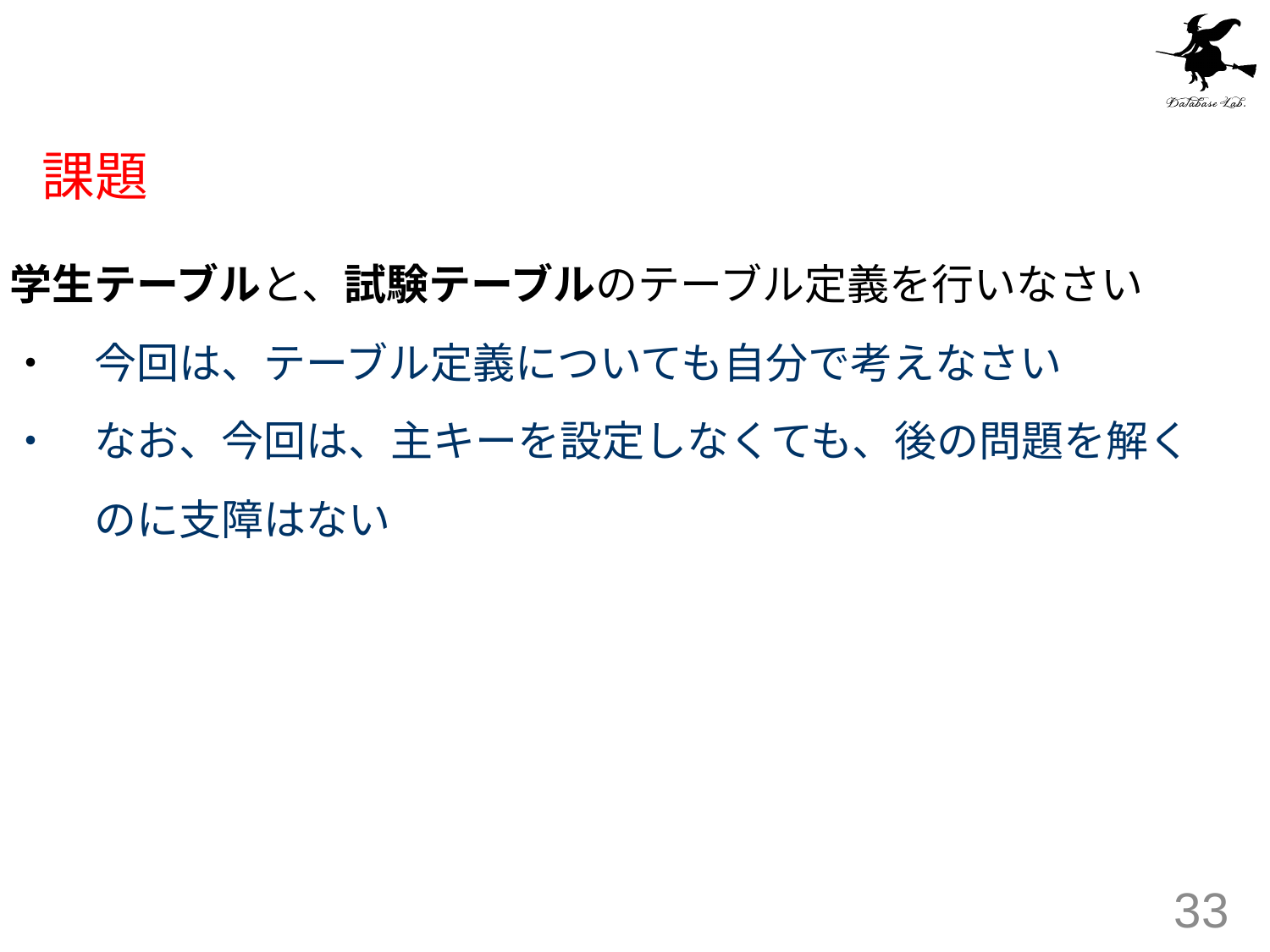

# 課題
学生テーブルと、試験テーブルのテーブル定義を行いなさい
・　今回は、テーブル定義についても自分で考えなさい
・　なお、今回は、主キーを設定しなくても、後の問題を解く
　　のに支障はない

33